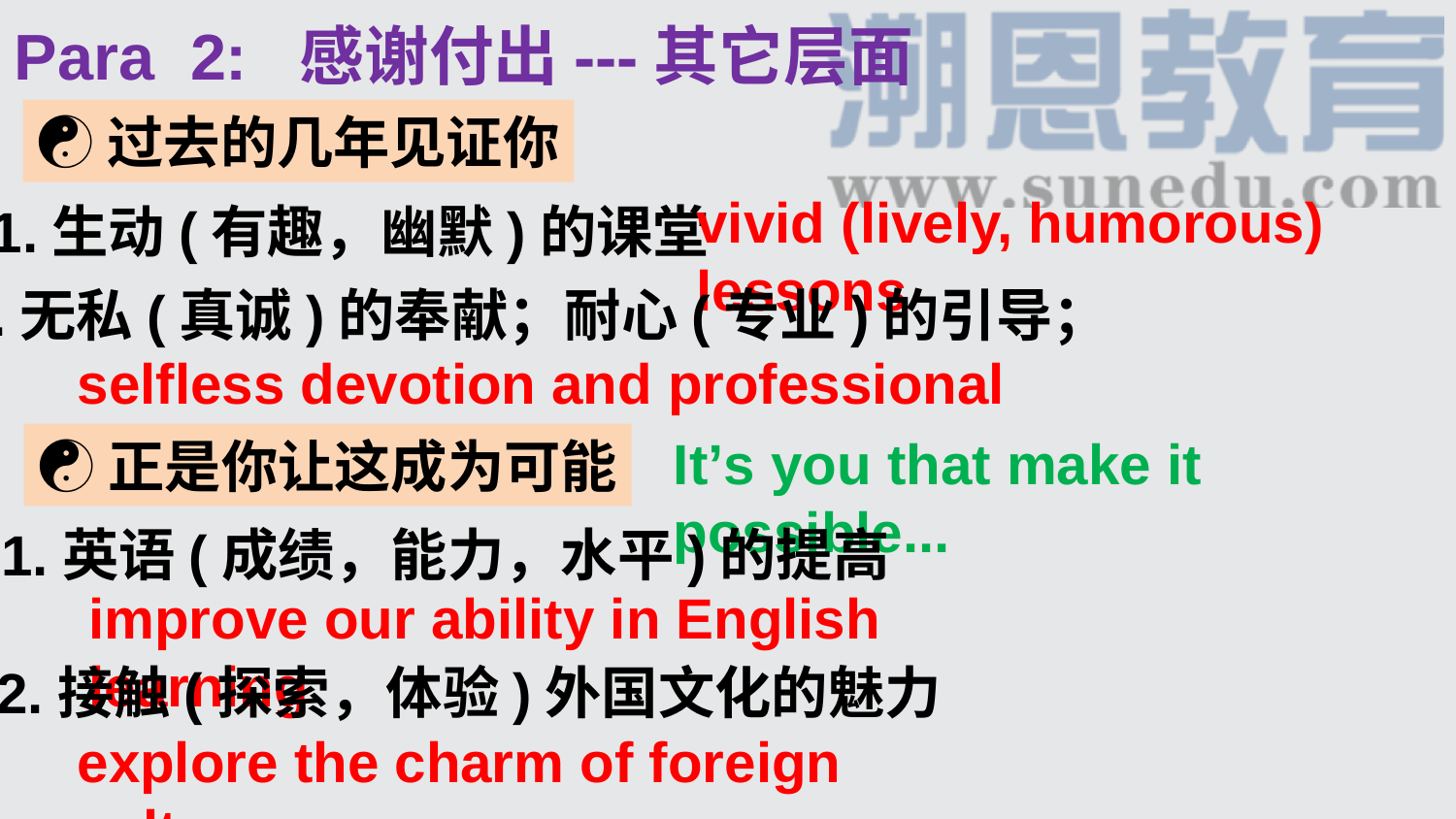

Para  2:  感谢付出---其它层面
☯过去的几年见证你
vivid (lively, humorous) lessons
1.生动(有趣，幽默)的课堂
2.无私(真诚)的奉献；耐心(专业)的引导；
selfless devotion and professional guidance
It’s you that make it possible...
☯正是你让这成为可能
1.英语(成绩，能力，水平)的提高
improve our ability in English learning
2.接触(探索，体验)外国文化的魅力
explore the charm of foreign culture